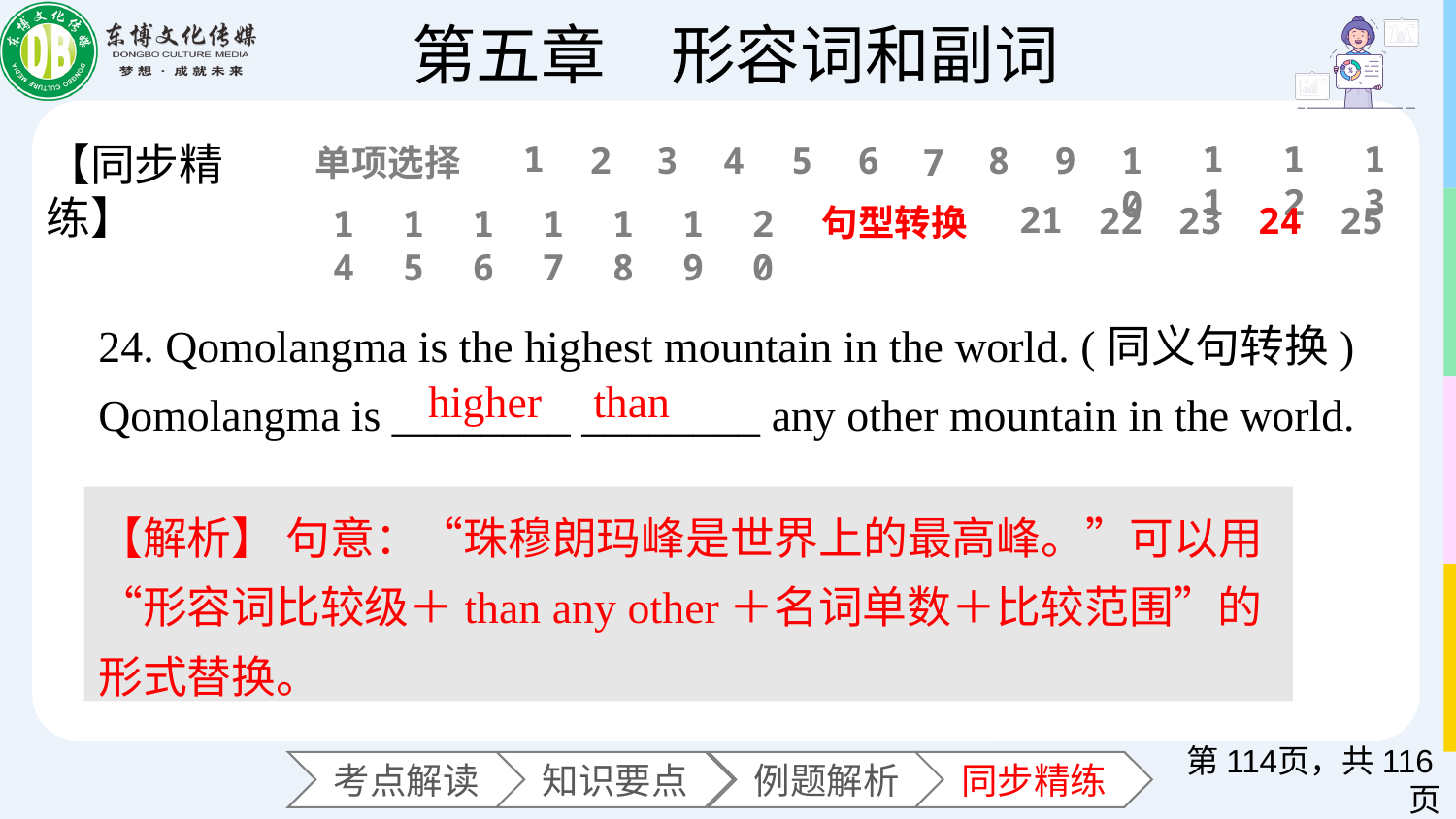

11
12
13
1
【同步精练】
6
2
3
4
5
8
9
10
7
单项选择
21
22
23
24
25
句型转换
14
15
16
17
18
19
20
24. Qomolangma is the highest mountain in the world. (同义句转换)
Qomolangma is ________ ________ any other mountain in the world.
higher
than
【解析】 句意：“珠穆朗玛峰是世界上的最高峰。”可以用“形容词比较级＋than any other＋名词单数＋比较范围”的形式替换。
第114页，共116页